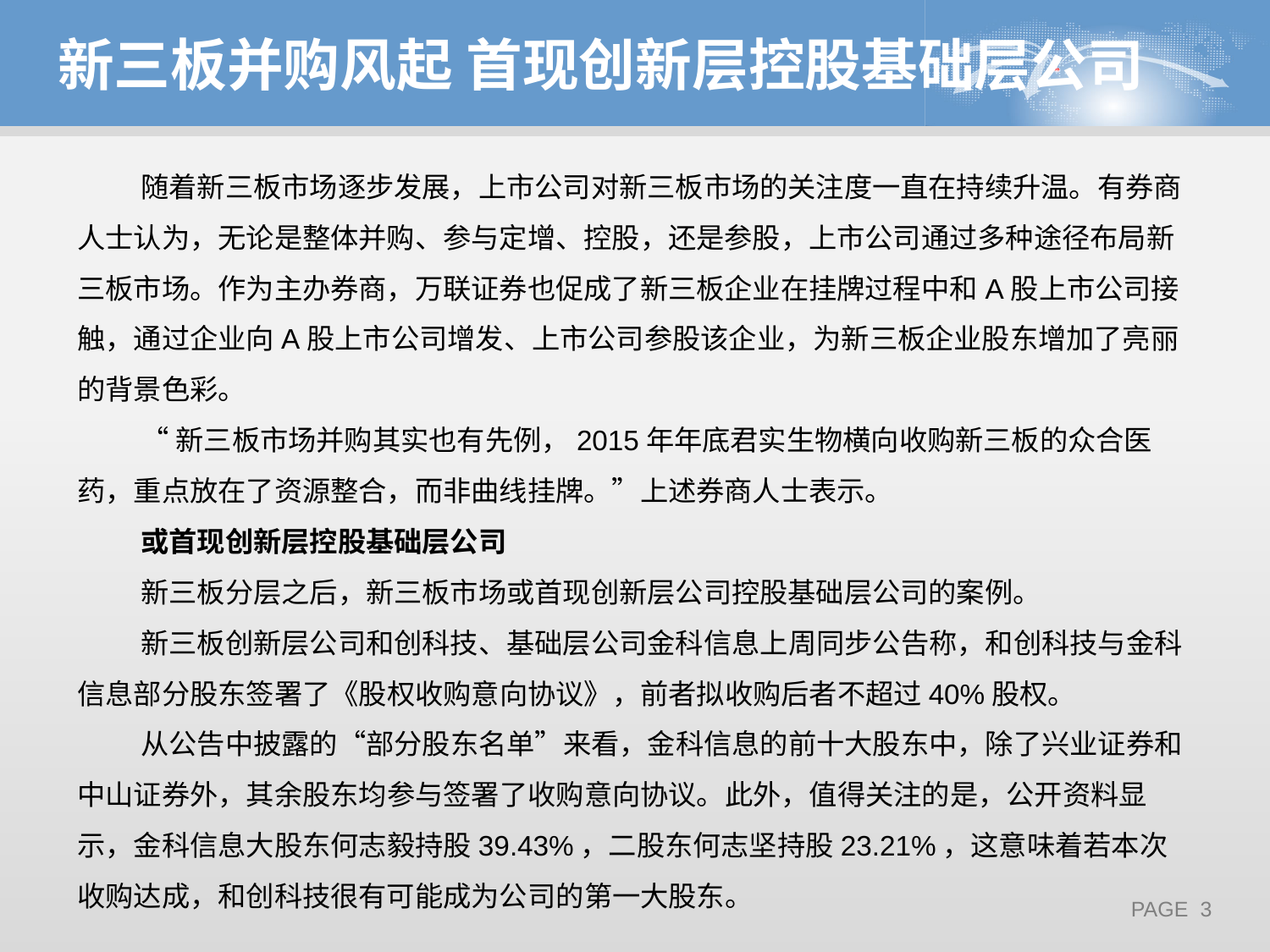

新三板并购风起 首现创新层控股基础层公司
随着新三板市场逐步发展，上市公司对新三板市场的关注度一直在持续升温。有券商人士认为，无论是整体并购、参与定增、控股，还是参股，上市公司通过多种途径布局新三板市场。作为主办券商，万联证券也促成了新三板企业在挂牌过程中和A股上市公司接触，通过企业向A股上市公司增发、上市公司参股该企业，为新三板企业股东增加了亮丽的背景色彩。
“新三板市场并购其实也有先例，2015年年底君实生物横向收购新三板的众合医药，重点放在了资源整合，而非曲线挂牌。”上述券商人士表示。
或首现创新层控股基础层公司
新三板分层之后，新三板市场或首现创新层公司控股基础层公司的案例。
新三板创新层公司和创科技、基础层公司金科信息上周同步公告称，和创科技与金科信息部分股东签署了《股权收购意向协议》，前者拟收购后者不超过40%股权。
从公告中披露的“部分股东名单”来看，金科信息的前十大股东中，除了兴业证券和中山证券外，其余股东均参与签署了收购意向协议。此外，值得关注的是，公开资料显示，金科信息大股东何志毅持股39.43%，二股东何志坚持股23.21%，这意味着若本次收购达成，和创科技很有可能成为公司的第一大股东。